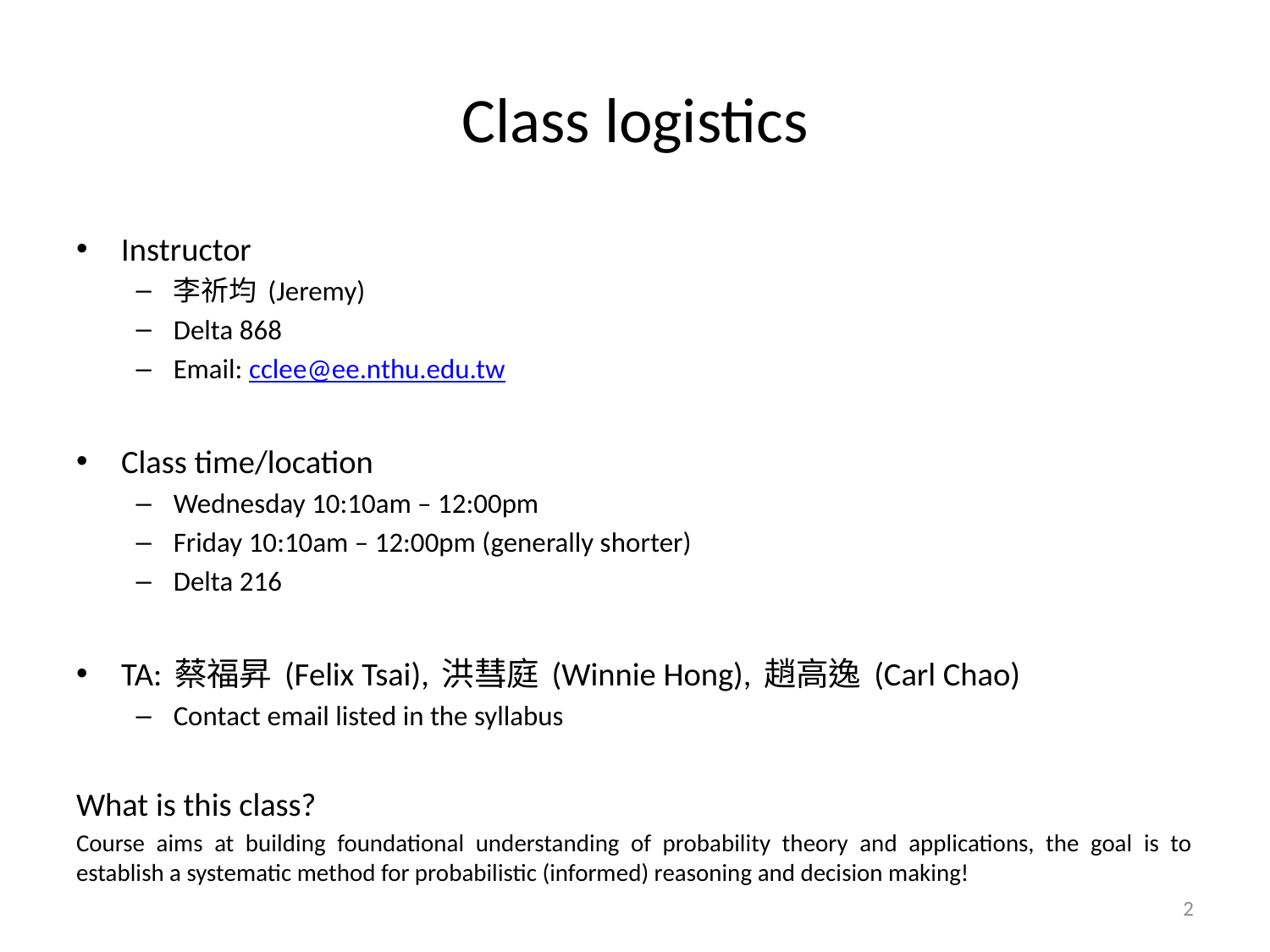

# Class logistics
Instructor
李祈均 (Jeremy)
Delta 868
Email: cclee@ee.nthu.edu.tw

Class time/location
Wednesday 10:10am – 12:00pm
Friday 10:10am – 12:00pm (generally shorter)
Delta 216

TA: 蔡福昇 (Felix Tsai), 洪彗庭 (Winnie Hong), 趙高逸 (Carl Chao)
Contact email listed in the syllabus

What is this class?
Course aims at building foundational understanding of probability theory and applications, the goal is to establish a systematic method for probabilistic (informed) reasoning and decision making!

2